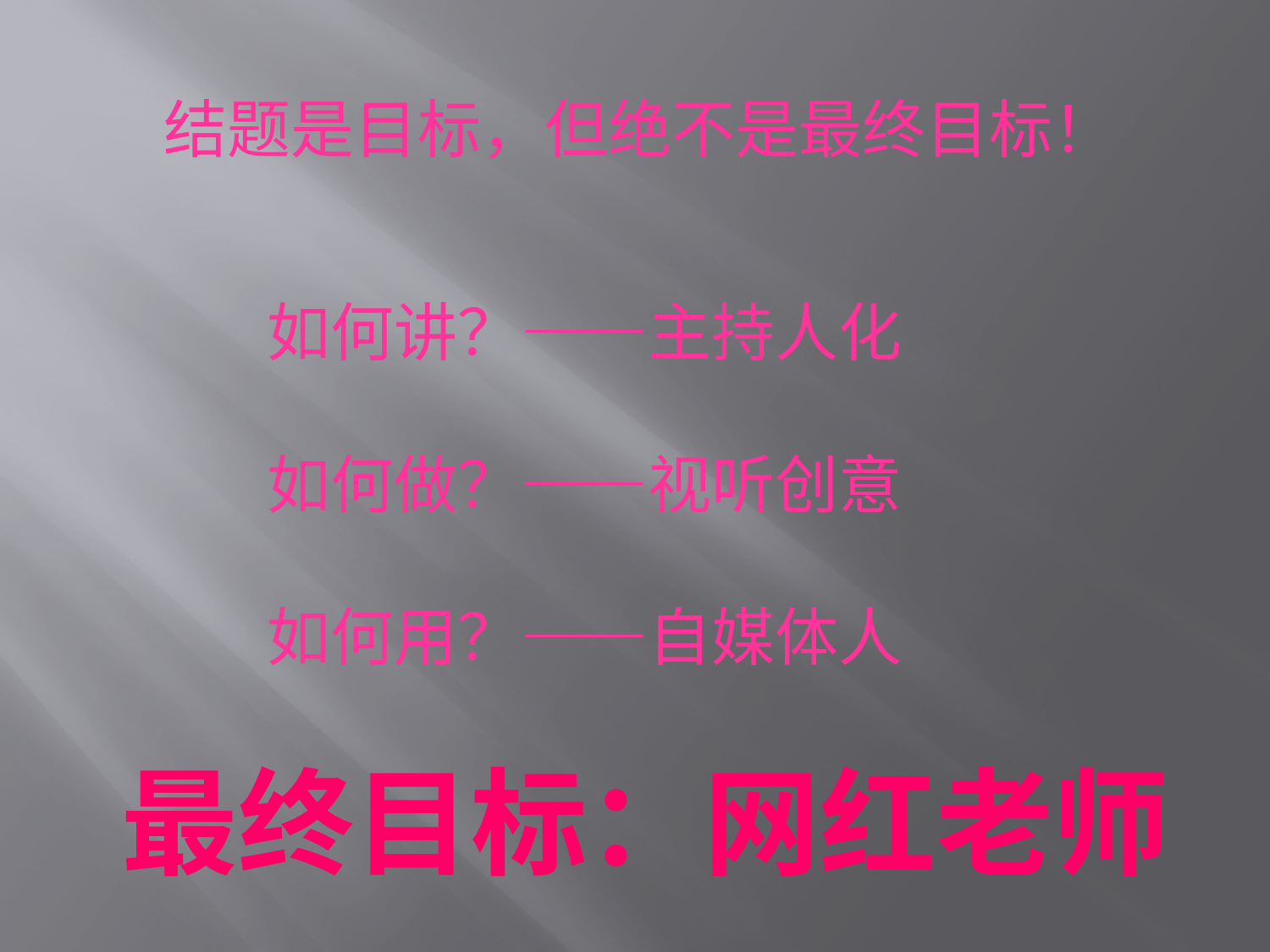

结题是目标，但绝不是最终目标！

             如何讲？——主持人化

             如何做？——视听创意

             如何用？——自媒体人

 最终目标：网红老师